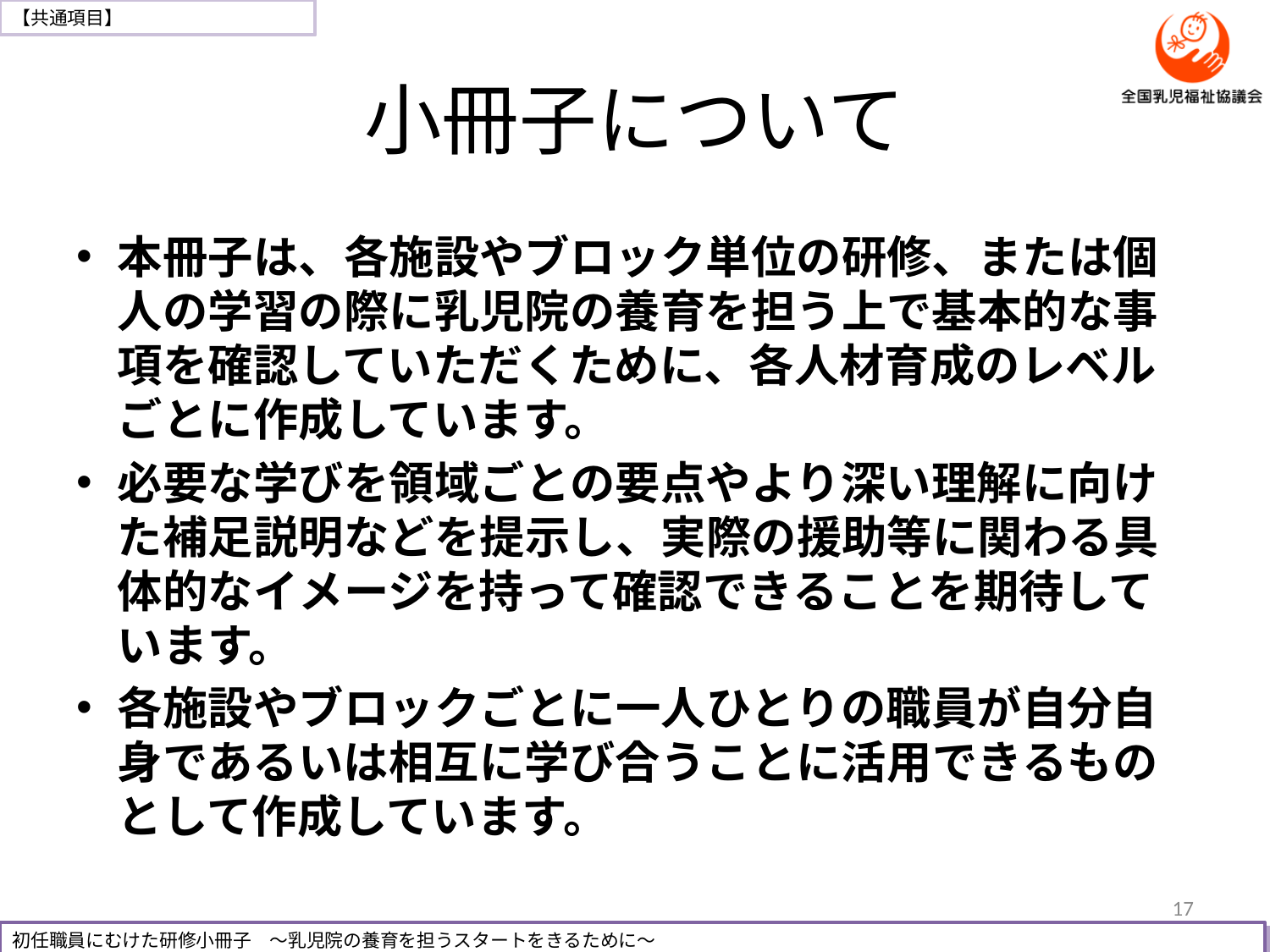

# 小冊子について
本冊子は、各施設やブロック単位の研修、または個人の学習の際に乳児院の養育を担う上で基本的な事項を確認していただくために、各人材育成のレベルごとに作成しています。
必要な学びを領域ごとの要点やより深い理解に向けた補足説明などを提示し、実際の援助等に関わる具体的なイメージを持って確認できることを期待しています。
各施設やブロックごとに一人ひとりの職員が自分自身であるいは相互に学び合うことに活用できるものとして作成しています。
17